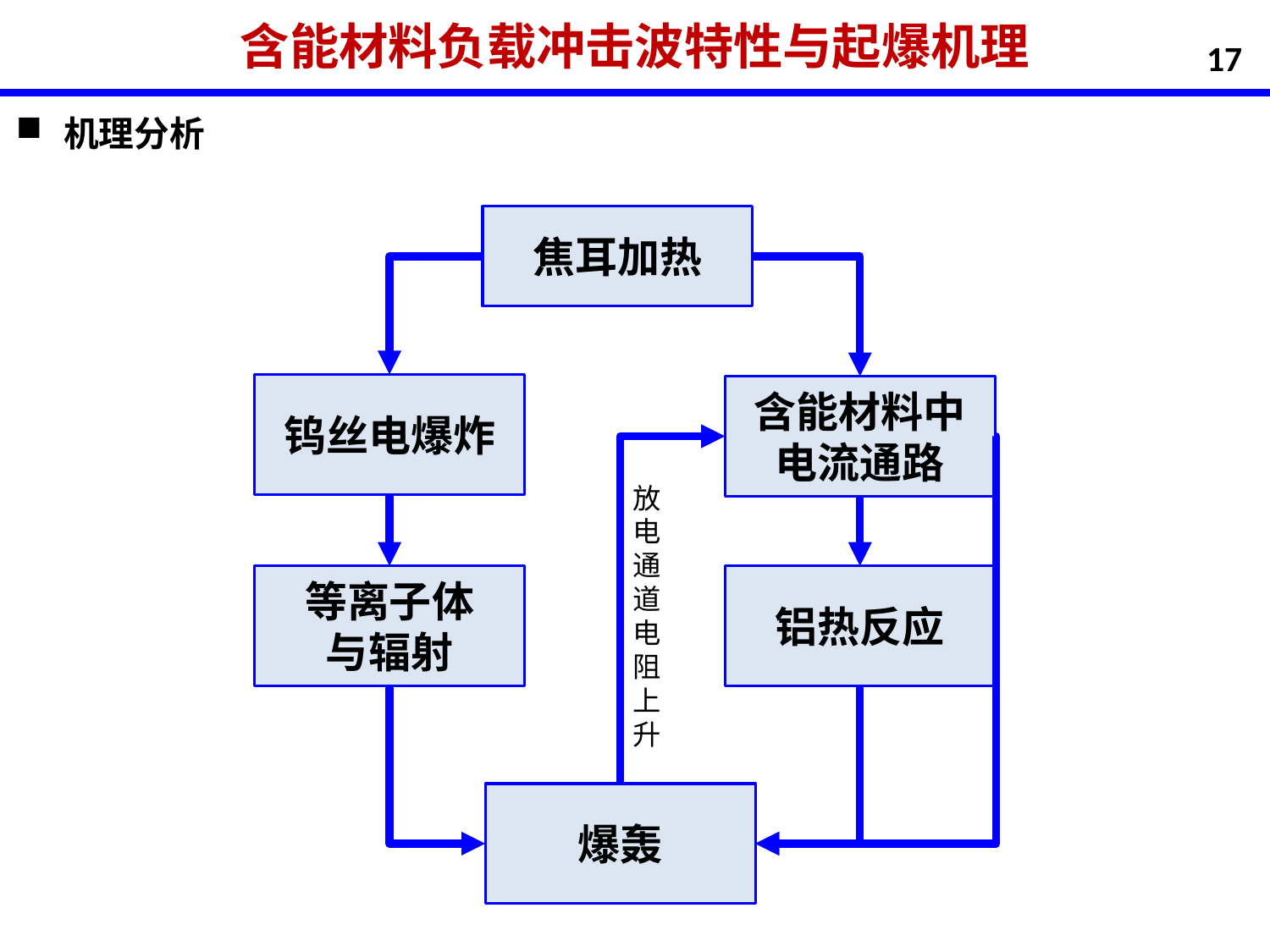

含能材料负载冲击波特性与起爆机理
17
机理分析
焦耳加热
钨丝电爆炸
含能材料中
电流通路
放电通道电阻上升
等离子体
与辐射
铝热反应
爆轰